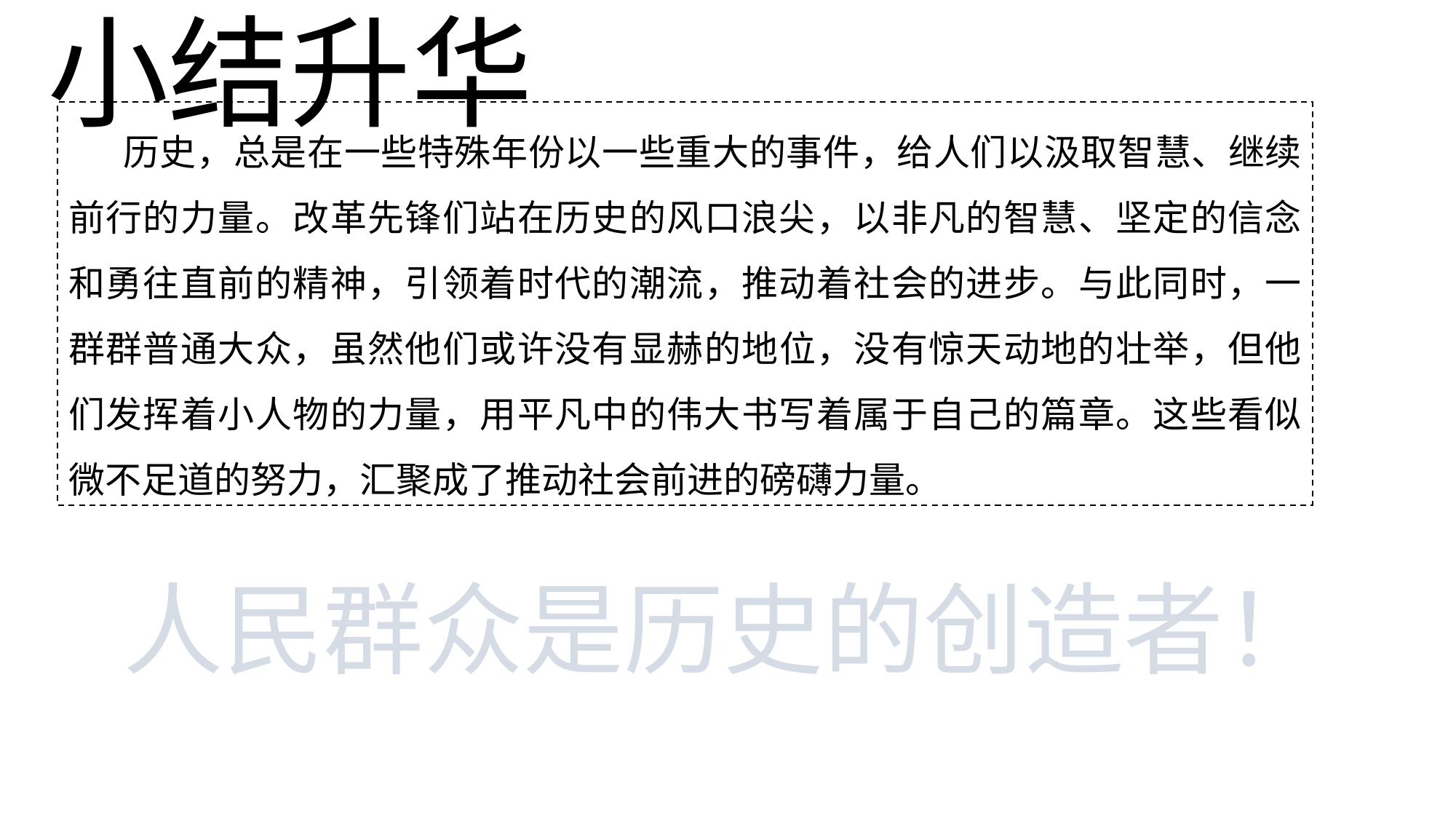

小结升华
历史，总是在一些特殊年份以一些重大的事件，给人们以汲取智慧、继续前行的力量。改革先锋们站在历史的风口浪尖，以非凡的智慧、坚定的信念和勇往直前的精神，引领着时代的潮流，推动着社会的进步。与此同时，一群群普通大众，虽然他们或许没有显赫的地位，没有惊天动地的壮举，但他们发挥着小人物的力量，用平凡中的伟大书写着属于自己的篇章。这些看似微不足道的努力，汇聚成了推动社会前进的磅礴力量。
人民群众是历史的创造者！